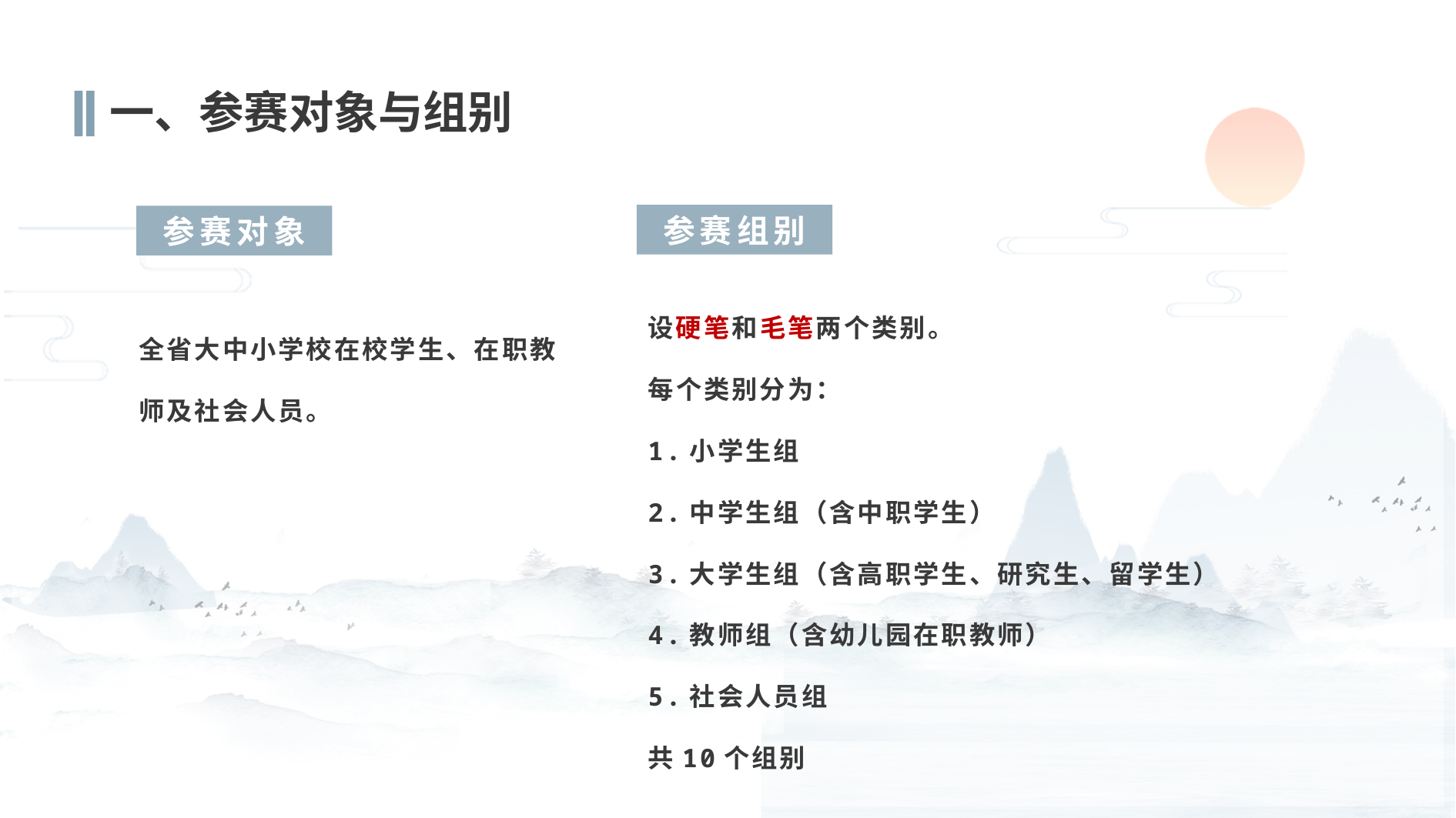

一、参赛对象与组别

参赛组别
参赛对象
设硬笔和毛笔两个类别。
每个类别分为：
1.小学生组
2.中学生组（含中职学生）
3.大学生组（含高职学生、研究生、留学生）
4.教师组（含幼儿园在职教师）
5.社会人员组
共10个组别
全省大中小学校在校学生、在职教师及社会人员。